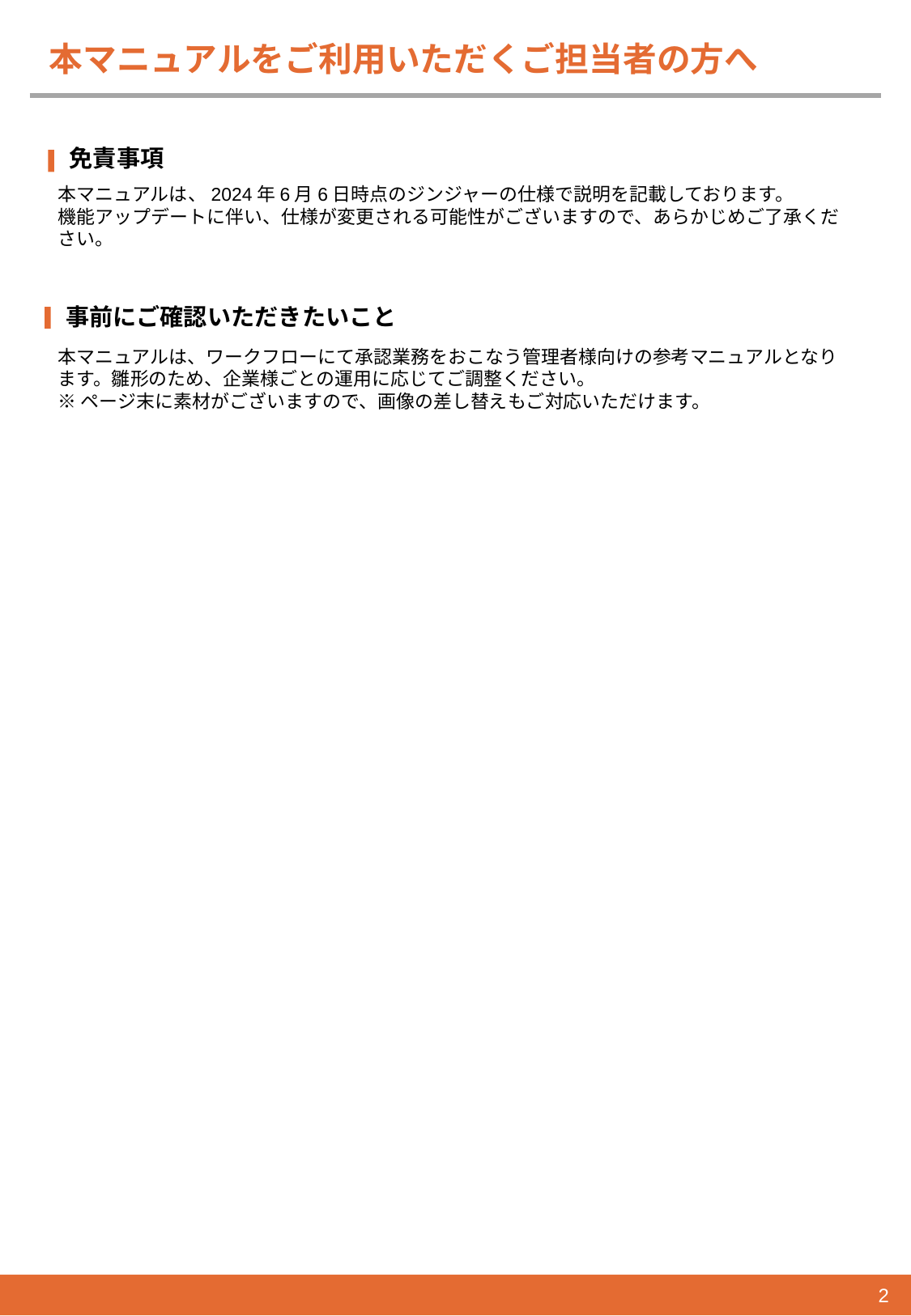

# 本マニュアルをご利用いただくご担当者の方へ
免責事項

本マニュアルは、2024年6月6日時点のジンジャーの仕様で説明を記載しております。
機能アップデートに伴い、仕様が変更される可能性がございますので、あらかじめご了承ください。
事前にご確認いただきたいこと

本マニュアルは、ワークフローにて承認業務をおこなう管理者様向けの参考マニュアルとなります。雛形のため、企業様ごとの運用に応じてご調整ください。
※ページ末に素材がございますので、画像の差し替えもご対応いただけます。
2